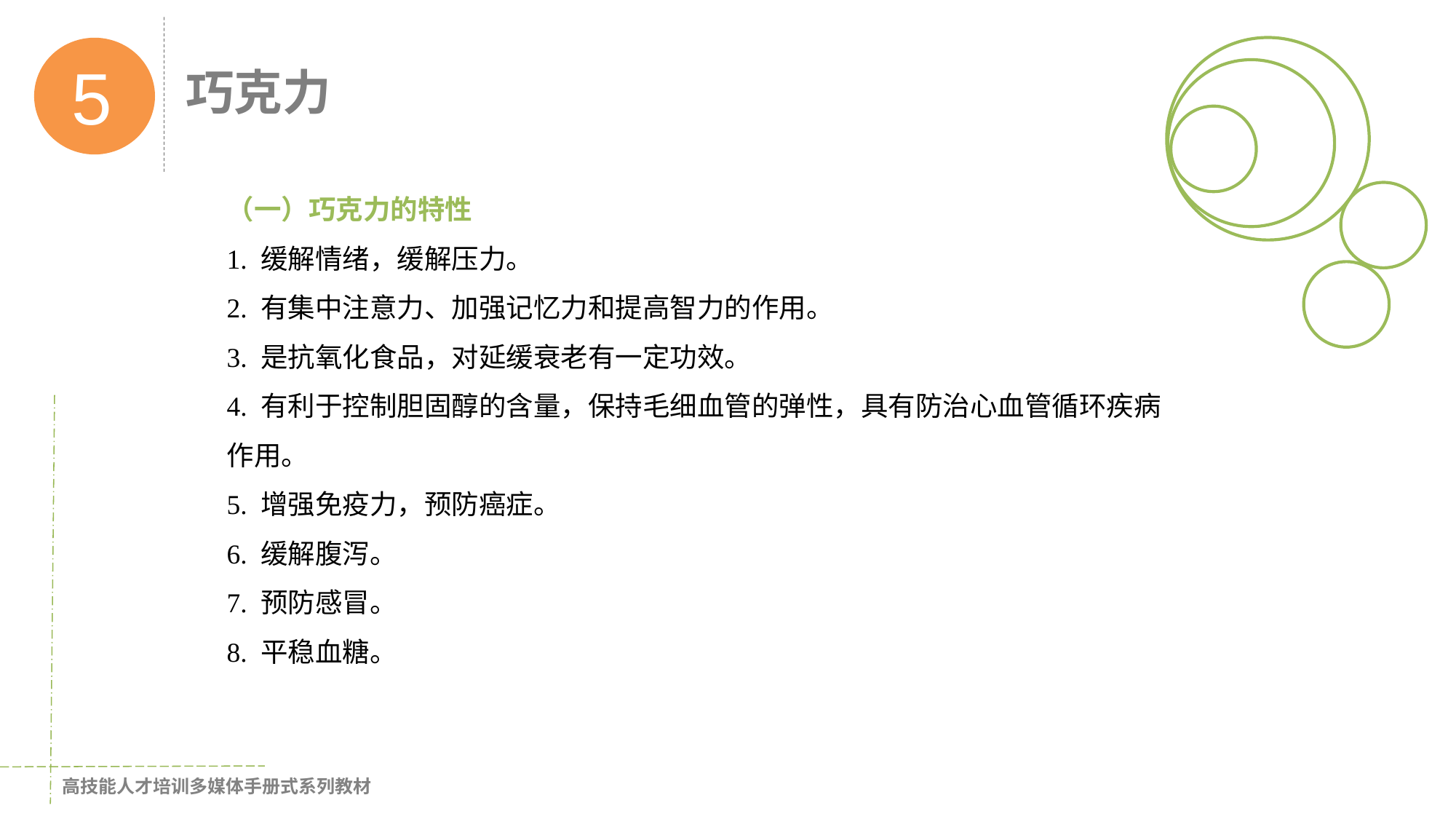

5
巧克力
（一）巧克力的特性
1. 缓解情绪，缓解压力。
2. 有集中注意力、加强记忆力和提高智力的作用。
3. 是抗氧化食品，对延缓衰老有一定功效。
4. 有利于控制胆固醇的含量，保持毛细血管的弹性，具有防治心血管循环疾病作用。
5. 增强免疫力，预防癌症。
6. 缓解腹泻。
7. 预防感冒。
8. 平稳血糖。